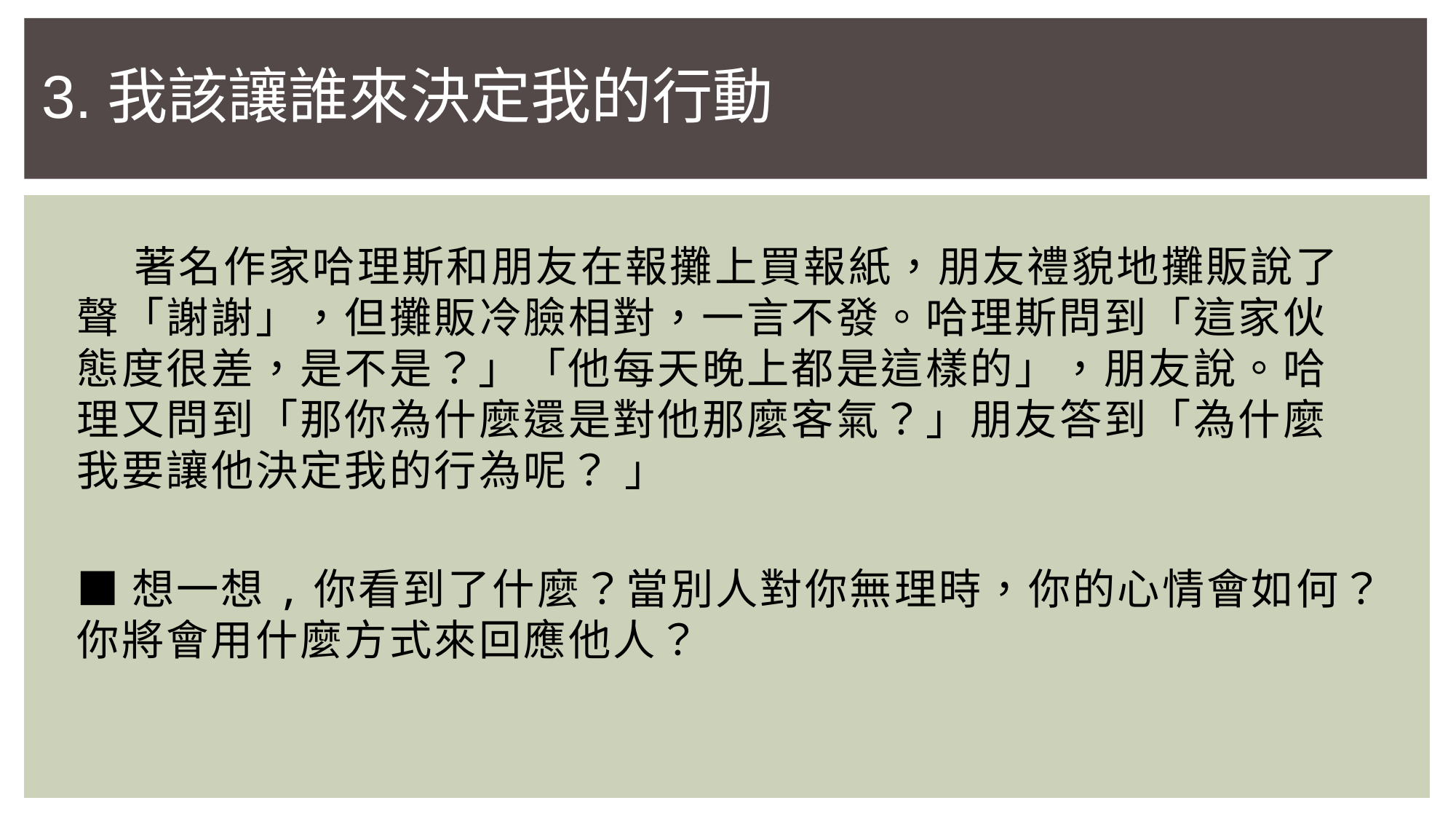

3.我該讓誰來決定我的行動

    著名作家哈理斯和朋友在報攤上買報紙，朋友禮貌地攤販說了聲「謝謝」，但攤販冷臉相對，一言不發。哈理斯問到「這家伙態度很差，是不是？」「他每天晚上都是這樣的」，朋友說。哈理又問到「那你為什麼還是對他那麼客氣？」朋友答到「為什麼我要讓他決定我的行為呢？ 」

■想一想,你看到了什麼？當別人對你無理時，你的心情會如何？你將會用什麼方式來回應他人？